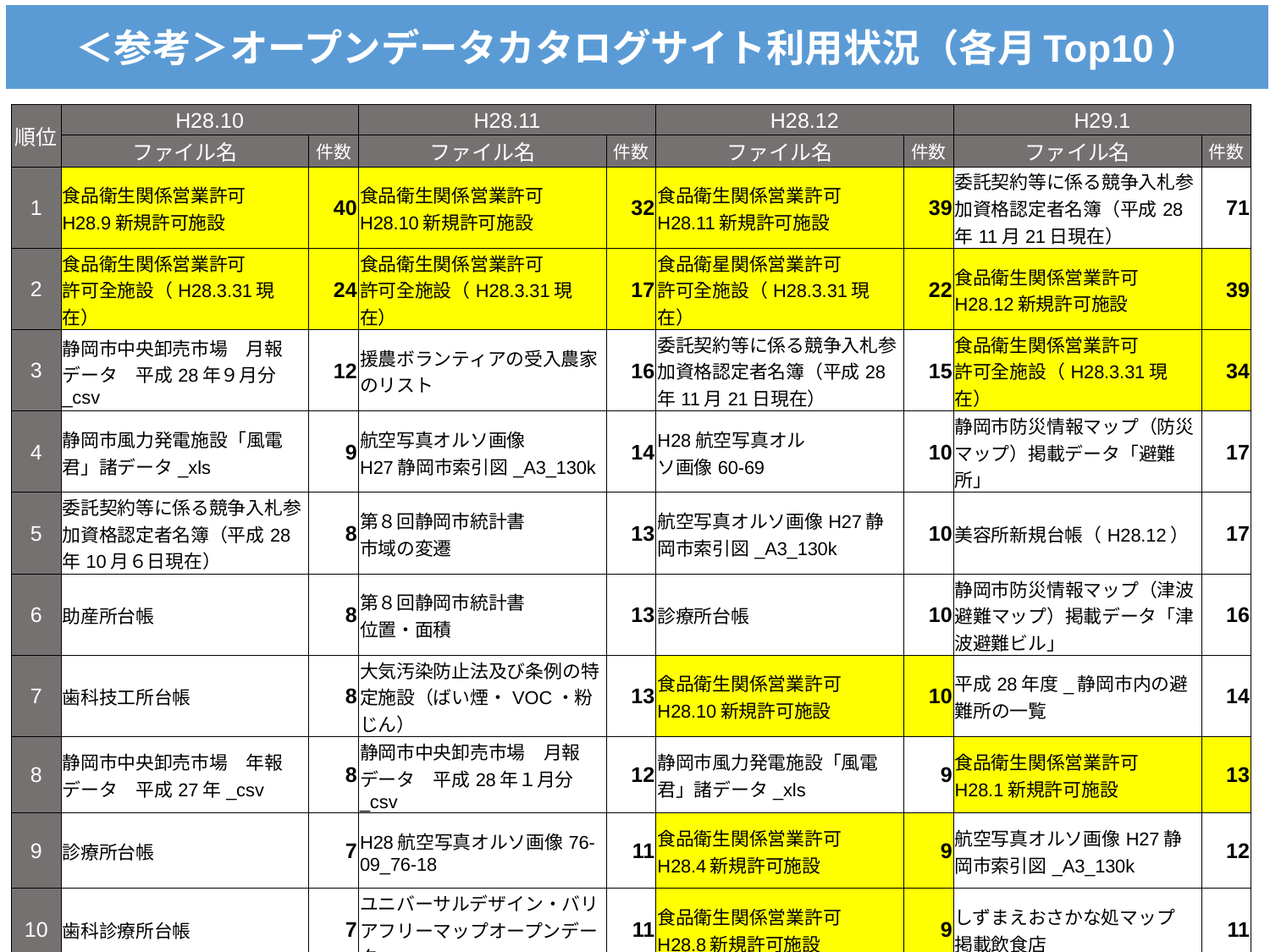

＜参考＞オープンデータカタログサイト利用状況（各月Top10）
| 順位 | H28.10 |  | H28.11 |  | H28.12 |  | H29.1 |  |
| --- | --- | --- | --- | --- | --- | --- | --- | --- |
|  | ファイル名 | 件数 | ファイル名 | 件数 | ファイル名 | 件数 | ファイル名 | 件数 |
| 1 | 食品衛生関係営業許可 H28.9新規許可施設 | 40 | 食品衛生関係営業許可H28.10新規許可施設 | 32 | 食品衛生関係営業許可H28.11新規許可施設 | 39 | 委託契約等に係る競争入札参加資格認定者名簿（平成28年11月21日現在） | 71 |
| 2 | 食品衛生関係営業許可 許可全施設（H28.3.31現在） | 24 | 食品衛生関係営業許可 許可全施設（H28.3.31現在） | 17 | 食品衛星関係営業許可 許可全施設（H28.3.31現在） | 22 | 食品衛生関係営業許可H28.12新規許可施設 | 39 |
| 3 | 静岡市中央卸売市場　月報データ　平成28年９月分\_csv | 12 | 援農ボランティアの受入農家のリスト | 16 | 委託契約等に係る競争入札参加資格認定者名簿（平成28年11月21日現在） | 15 | 食品衛生関係営業許可 許可全施設（H28.3.31現在） | 34 |
| 4 | 静岡市風力発電施設「風電君」諸データ\_xls | 9 | 航空写真オルソ画像 H27静岡市索引図\_A3\_130k | 14 | H28航空写真オル ソ画像60-69 | 10 | 静岡市防災情報マップ（防災マップ）掲載データ「避難所」 | 17 |
| 5 | 委託契約等に係る競争入札参加資格認定者名簿（平成28年10月６日現在） | 8 | 第８回静岡市統計書 市域の変遷 | 13 | 航空写真オルソ画像H27静岡市索引図\_A3\_130k | 10 | 美容所新規台帳（H28.12） | 17 |
| 6 | 助産所台帳 | 8 | 第８回静岡市統計書 位置・面積 | 13 | 診療所台帳 | 10 | 静岡市防災情報マップ（津波避難マップ）掲載データ「津波避難ビル」 | 16 |
| 7 | 歯科技工所台帳 | 8 | 大気汚染防止法及び条例の特定施設（ばい煙・VOC・粉じん） | 13 | 食品衛生関係営業許可H28.10新規許可施設 | 10 | 平成28年度\_静岡市内の避難所の一覧 | 14 |
| 8 | 静岡市中央卸売市場　年報データ　平成27年\_csv | 8 | 静岡市中央卸売市場　月報データ　平成28年１月分\_csv | 12 | 静岡市風力発電施設「風電君」諸データ\_xls | 9 | 食品衛生関係営業許可 H28.1新規許可施設 | 13 |
| 9 | 診療所台帳 | 7 | H28航空写真オルソ画像76-09\_76-18 | 11 | 食品衛生関係営業許可 H28.4新規許可施設 | 9 | 航空写真オルソ画像H27静岡市索引図\_A3\_130k | 12 |
| 10 | 歯科診療所台帳 | 7 | ユニバーサルデザイン・バリアフリーマップオープンデータ | 11 | 食品衛生関係営業許可 H28.8新規許可施設 | 9 | しずまえおさかな処マップ　掲載飲食店 | 11 |